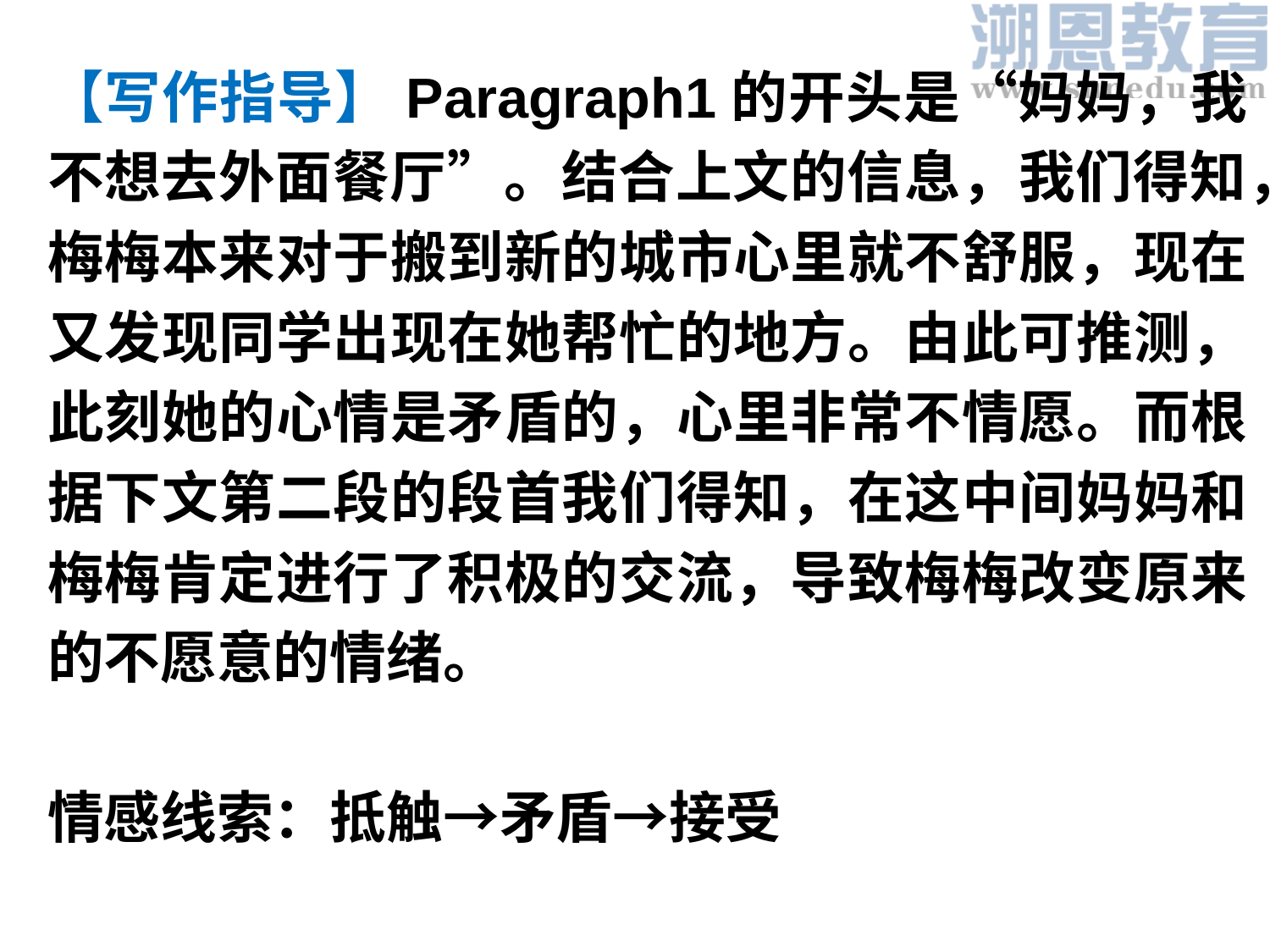

【写作指导】Paragraph1的开头是“妈妈，我不想去外面餐厅”。结合上文的信息，我们得知，梅梅本来对于搬到新的城市心里就不舒服，现在又发现同学出现在她帮忙的地方。由此可推测，此刻她的心情是矛盾的，心里非常不情愿。而根据下文第二段的段首我们得知，在这中间妈妈和梅梅肯定进行了积极的交流，导致梅梅改变原来的不愿意的情绪。

情感线索：抵触→矛盾→接受